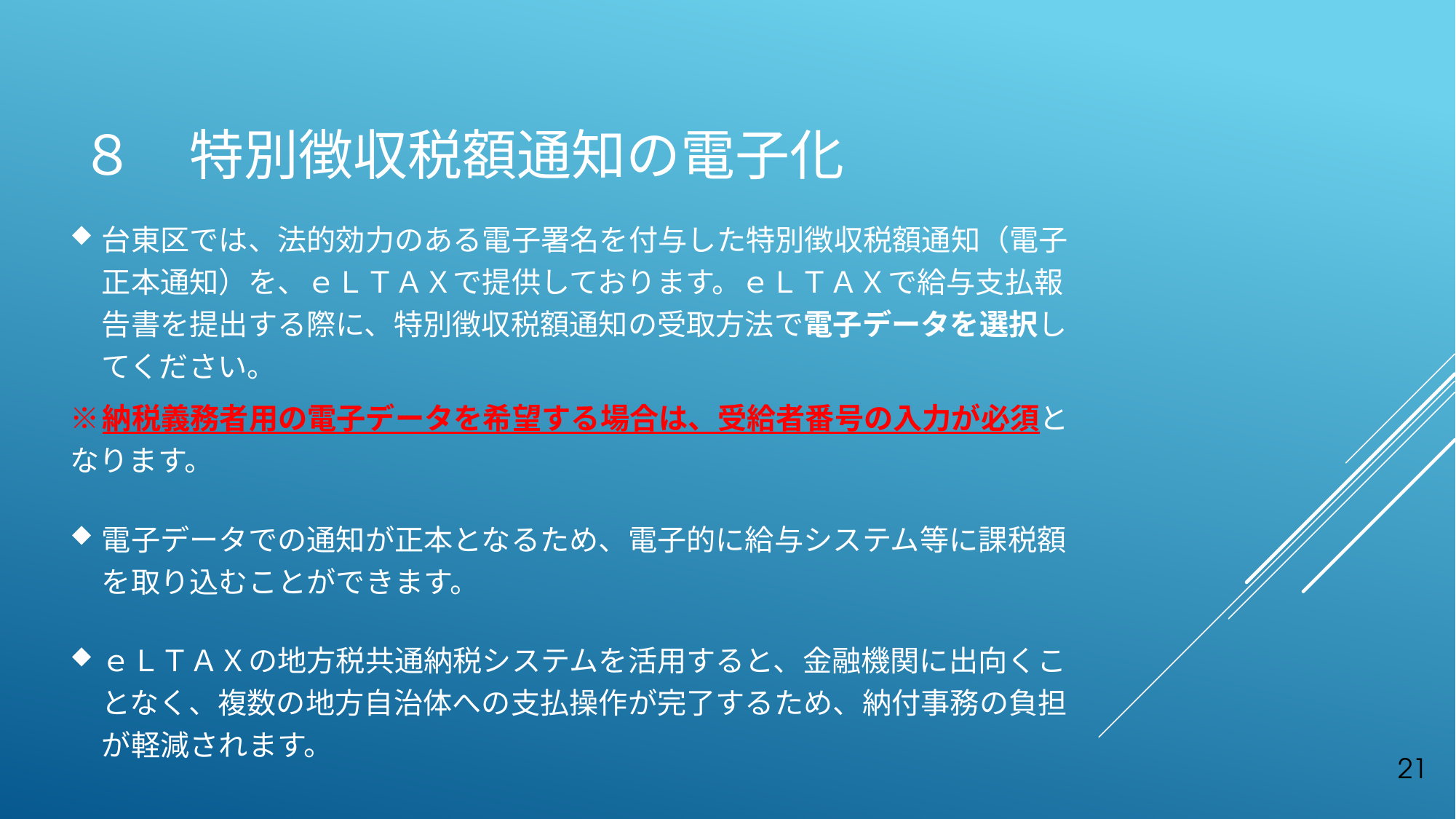

# ８　特別徴収税額通知の電子化
台東区では、法的効力のある電子署名を付与した特別徴収税額通知（電子正本通知）を、ｅＬＴＡＸで提供しております。ｅＬＴＡＸで給与支払報告書を提出する際に、特別徴収税額通知の受取方法で電子データを選択してください。
※納税義務者用の電子データを希望する場合は、受給者番号の入力が必須となります。

電子データでの通知が正本となるため、電子的に給与システム等に課税額を取り込むことができます。

ｅＬＴＡＸの地方税共通納税システムを活用すると、金融機関に出向くことなく、複数の地方自治体への支払操作が完了するため、納付事務の負担が軽減されます。
21